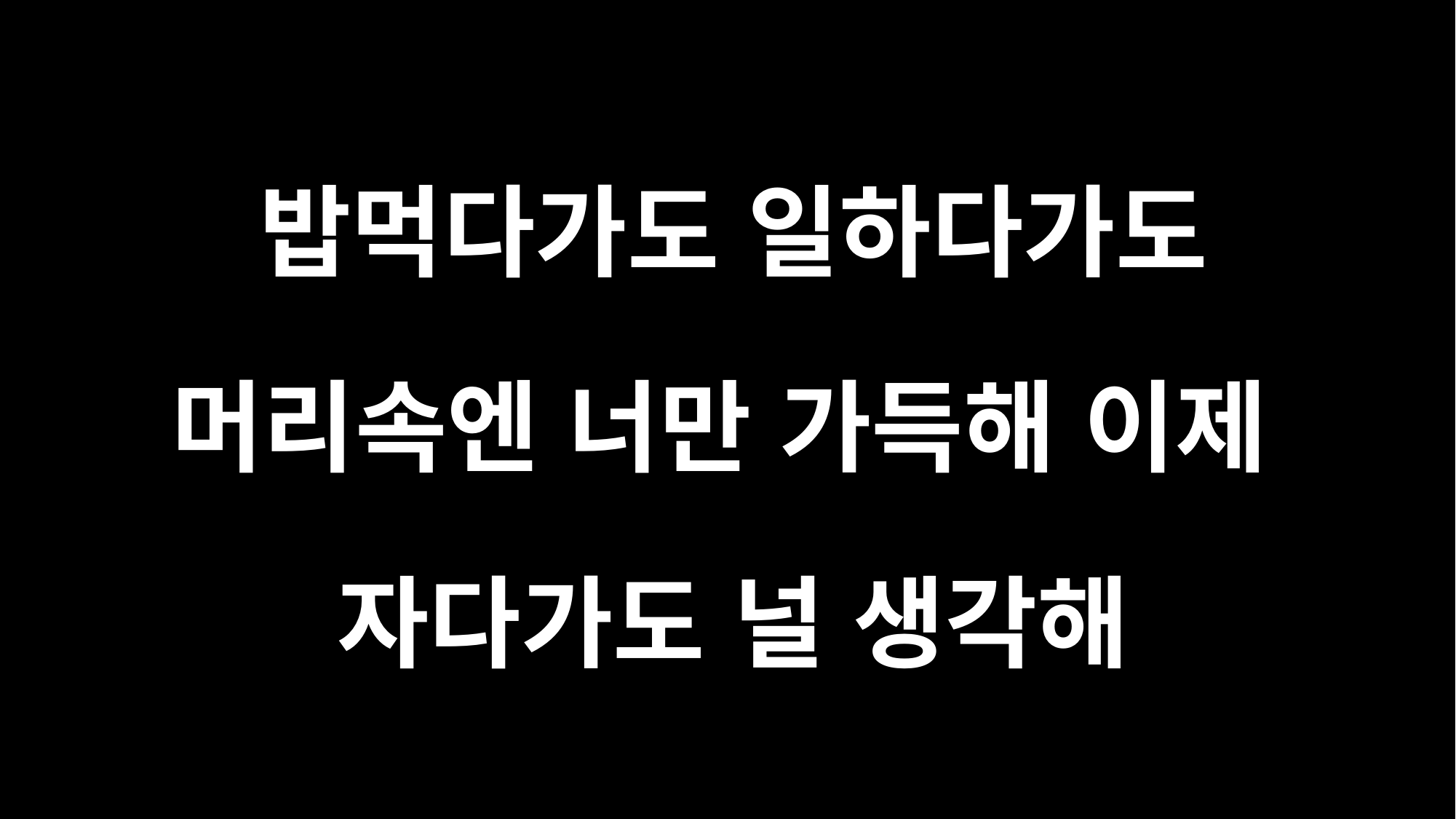

밥먹다가도 일하다가도
머리속엔 너만 가득해 이제
자다가도 널 생각해